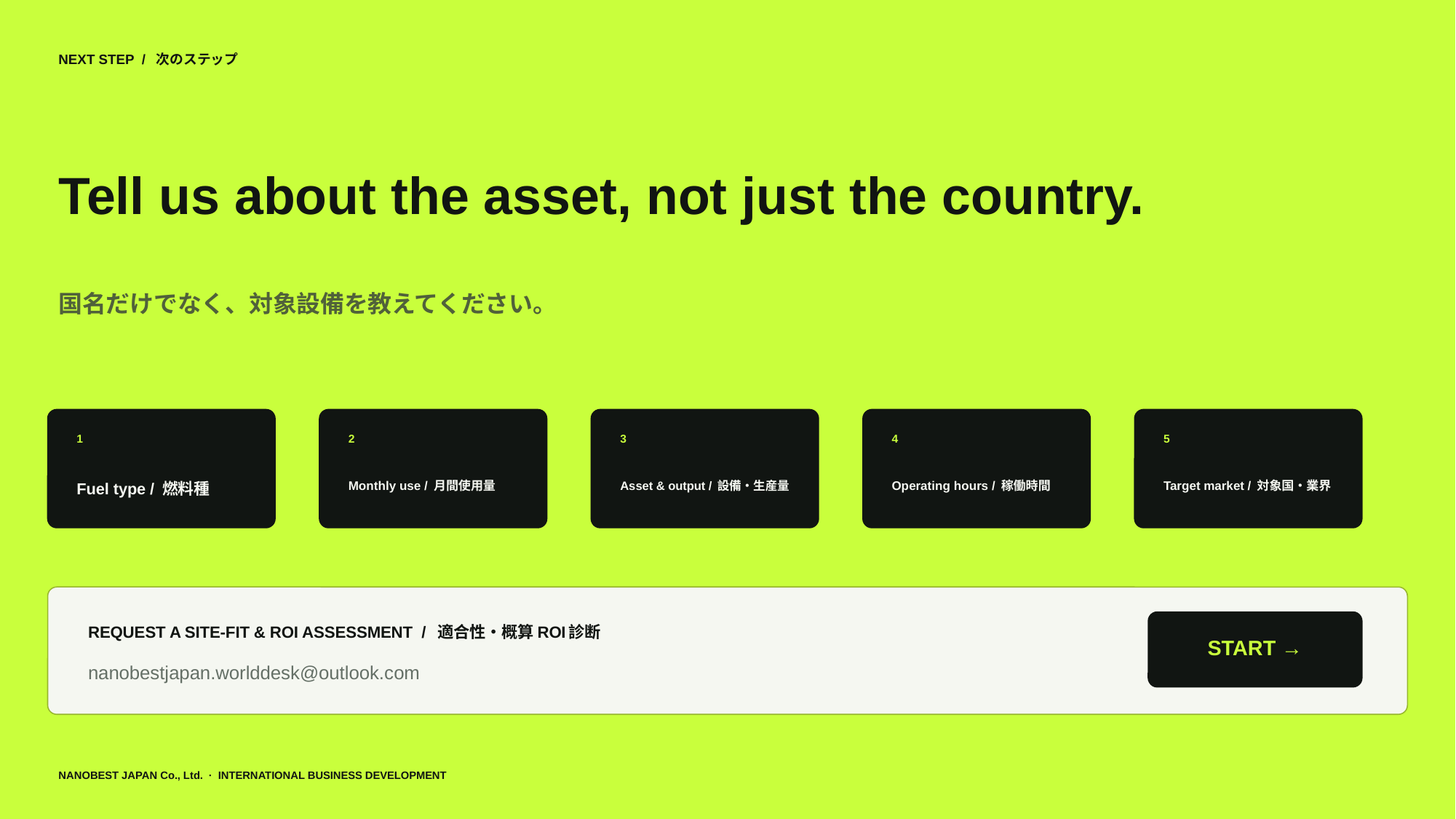

NEXT STEP  /  次のステップ
Tell us about the asset, not just the country.
国名だけでなく、対象設備を教えてください。

1
2
3
4
5
Fuel type / 燃料種
Monthly use / 月間使用量
Asset & output / 設備・生産量
Operating hours / 稼働時間
Target market / 対象国・業界

REQUEST A SITE-FIT & ROI ASSESSMENT  /  適合性・概算ROI診断
START →
nanobestjapan.worlddesk@outlook.com
NANOBEST JAPAN Co., Ltd.  ·  INTERNATIONAL BUSINESS DEVELOPMENT